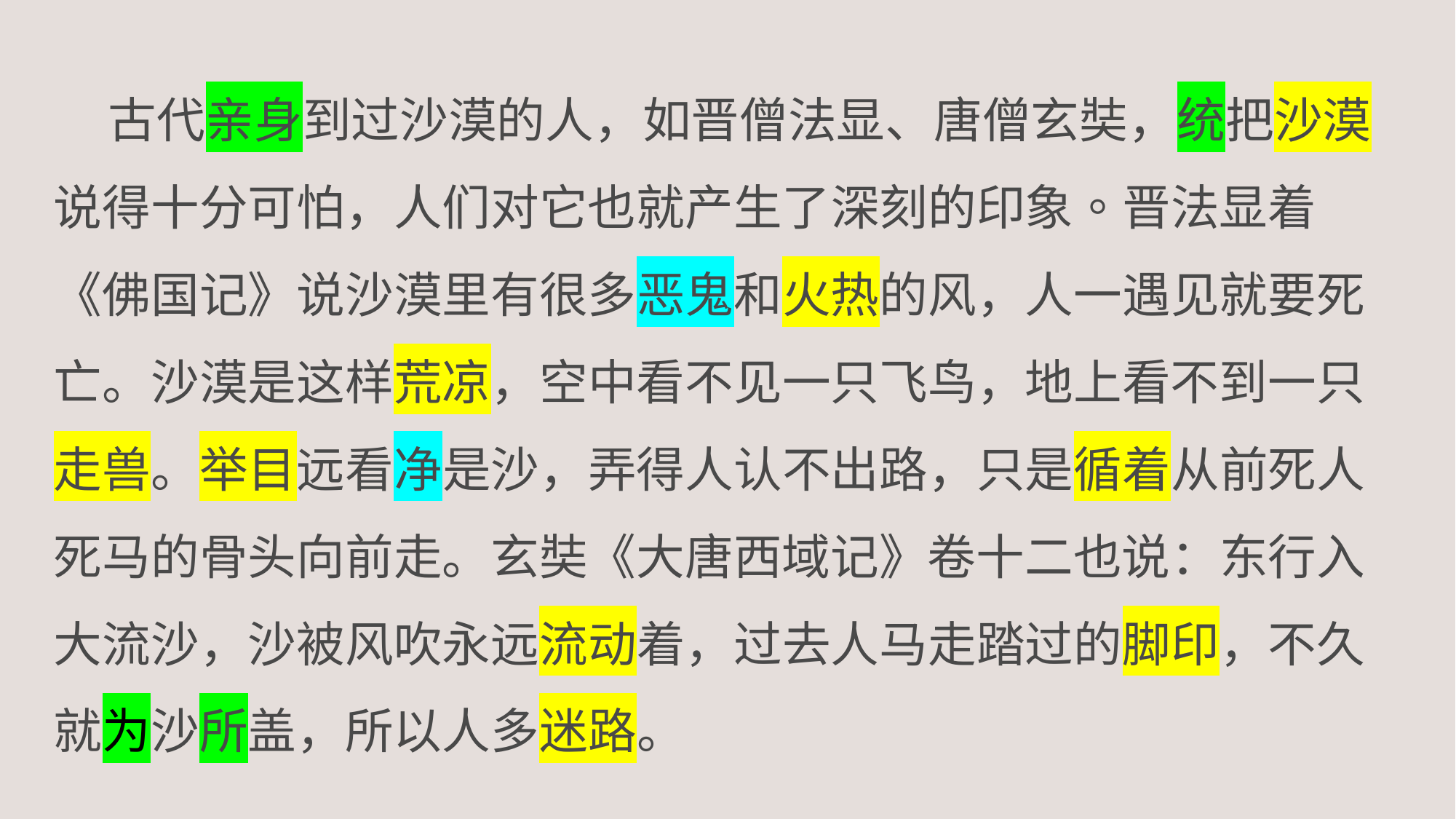

古代亲身到过沙漠的人，如晋僧法显、唐僧玄奘，统把沙漠说得十分可怕，人们对它也就产生了深刻的印象。晋法显着《佛国记》说沙漠里有很多恶鬼和火热的风，人一遇见就要死亡。沙漠是这样荒凉，空中看不见一只飞鸟，地上看不到一只走兽。举目远看净是沙，弄得人认不出路，只是循着从前死人死马的骨头向前走。玄奘《大唐西域记》卷十二也说：东行入大流沙，沙被风吹永远流动着，过去人马走踏过的脚印，不久就为沙所盖，所以人多迷路。